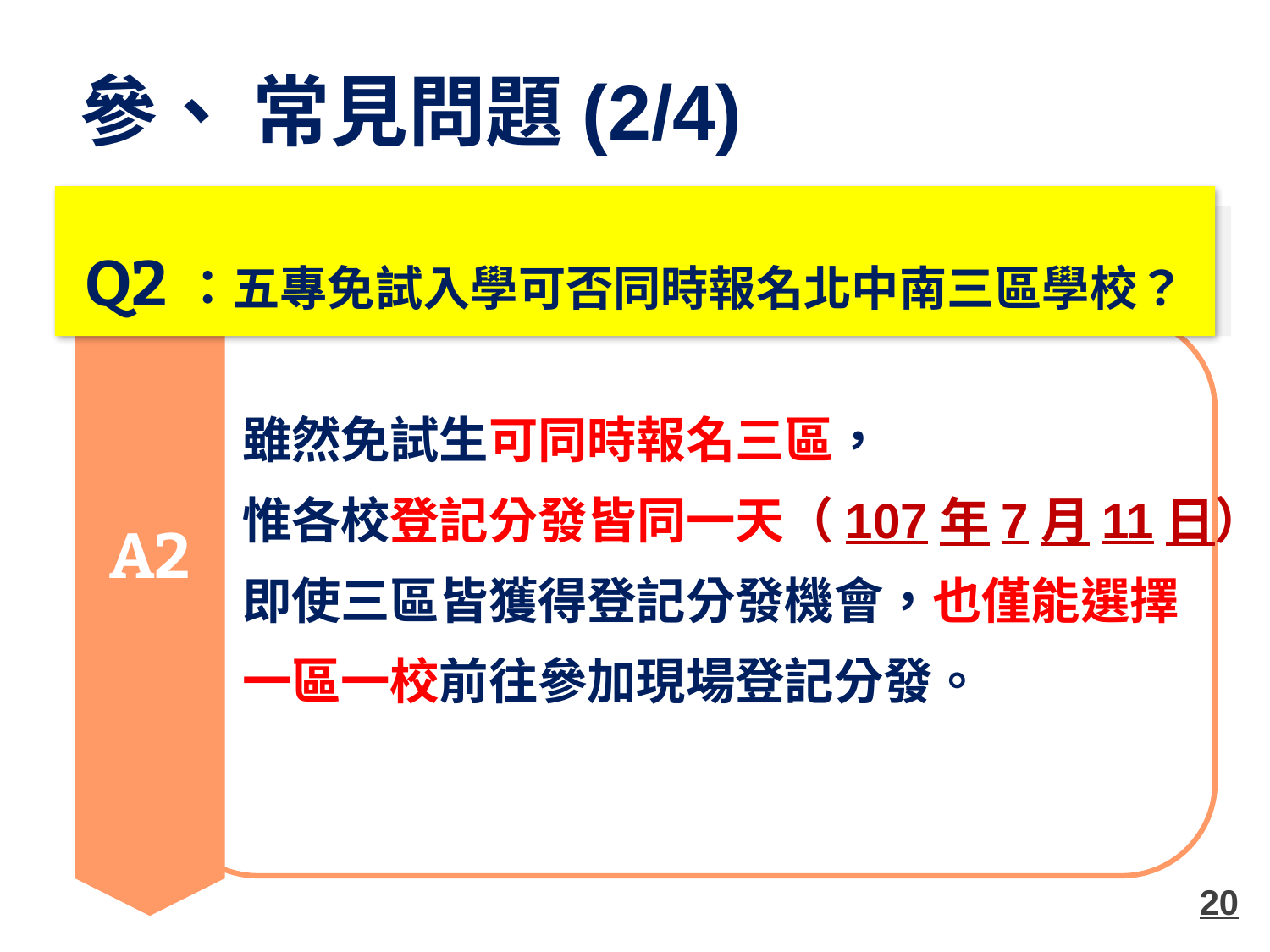

參、 常見問題(2/4)
Q2：五專免試入學可否同時報名北中南三區學校？

雖然免試生可同時報名三區，
惟各校登記分發皆同一天（107年7月11日）
即使三區皆獲得登記分發機會，也僅能選擇
一區一校前往參加現場登記分發。

A2
20